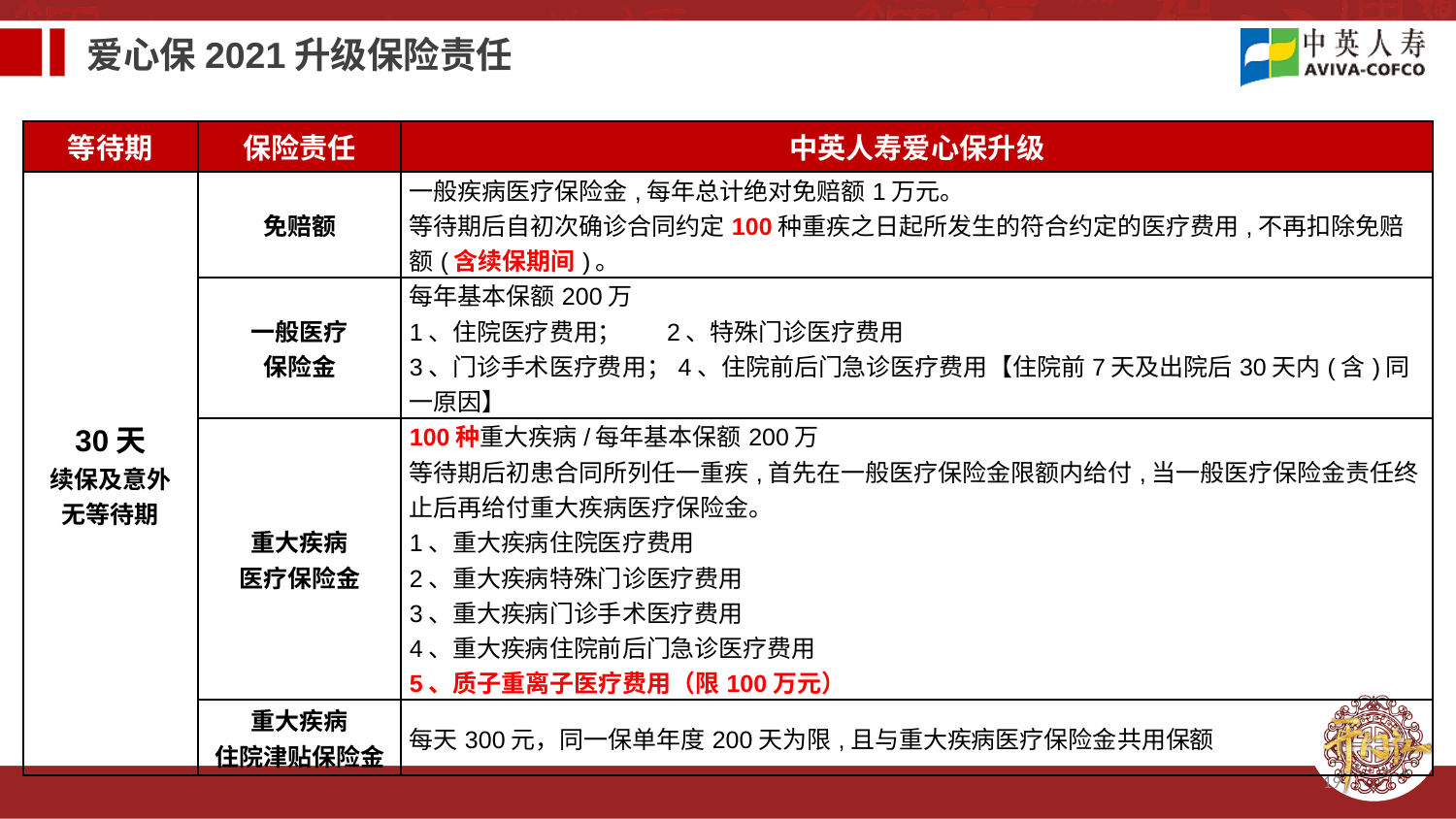

爱心保2021升级保险责任
| 等待期 | 保险责任 | 中英人寿爱心保升级 |
| --- | --- | --- |
| 30天 续保及意外 无等待期 | 免赔额 | 一般疾病医疗保险金,每年总计绝对免赔额1万元。 等待期后自初次确诊合同约定100种重疾之日起所发生的符合约定的医疗费用,不再扣除免赔额(含续保期间)。 |
|  | 一般医疗 保险金 | 每年基本保额200万 1、住院医疗费用； 2、特殊门诊医疗费用 3、门诊手术医疗费用；4、住院前后门急诊医疗费用【住院前7天及出院后30天内(含)同一原因】 |
|  | 重大疾病 医疗保险金 | 100种重大疾病/每年基本保额200万 等待期后初患合同所列任一重疾,首先在一般医疗保险金限额内给付,当一般医疗保险金责任终止后再给付重大疾病医疗保险金。 1、重大疾病住院医疗费用 2、重大疾病特殊门诊医疗费用 3、重大疾病门诊手术医疗费用 4、重大疾病住院前后门急诊医疗费用 5、质子重离子医疗费用（限100万元） |
|  | 重大疾病 住院津贴保险金 | 每天300元，同一保单年度200天为限,且与重大疾病医疗保险金共用保额 |
19